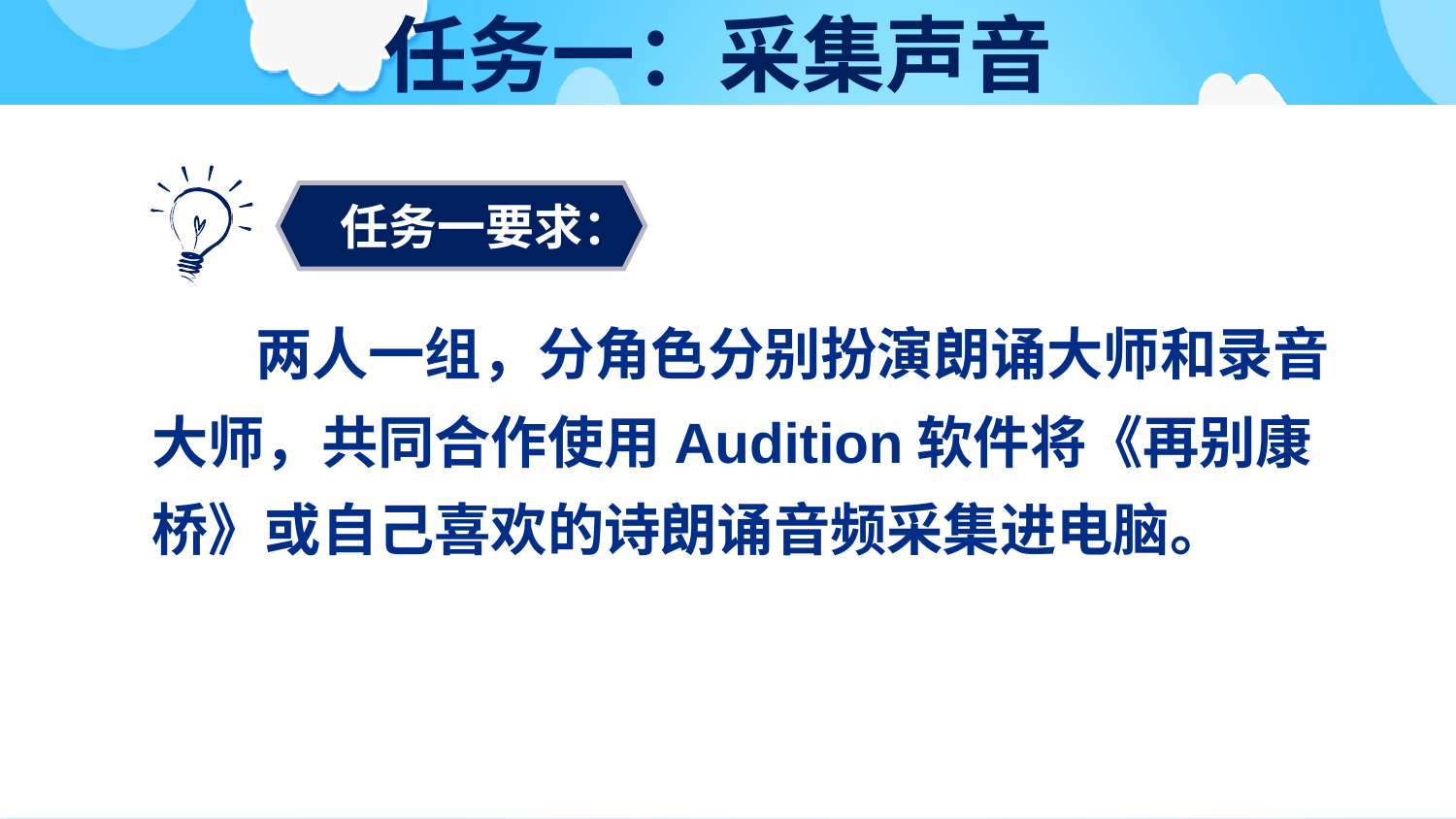

# 任务一：采集声音

任务一要求：
       两人一组，分角色分别扮演朗诵大师和录音大师，共同合作使用Audition软件将《再别康桥》或自己喜欢的诗朗诵音频采集进电脑。